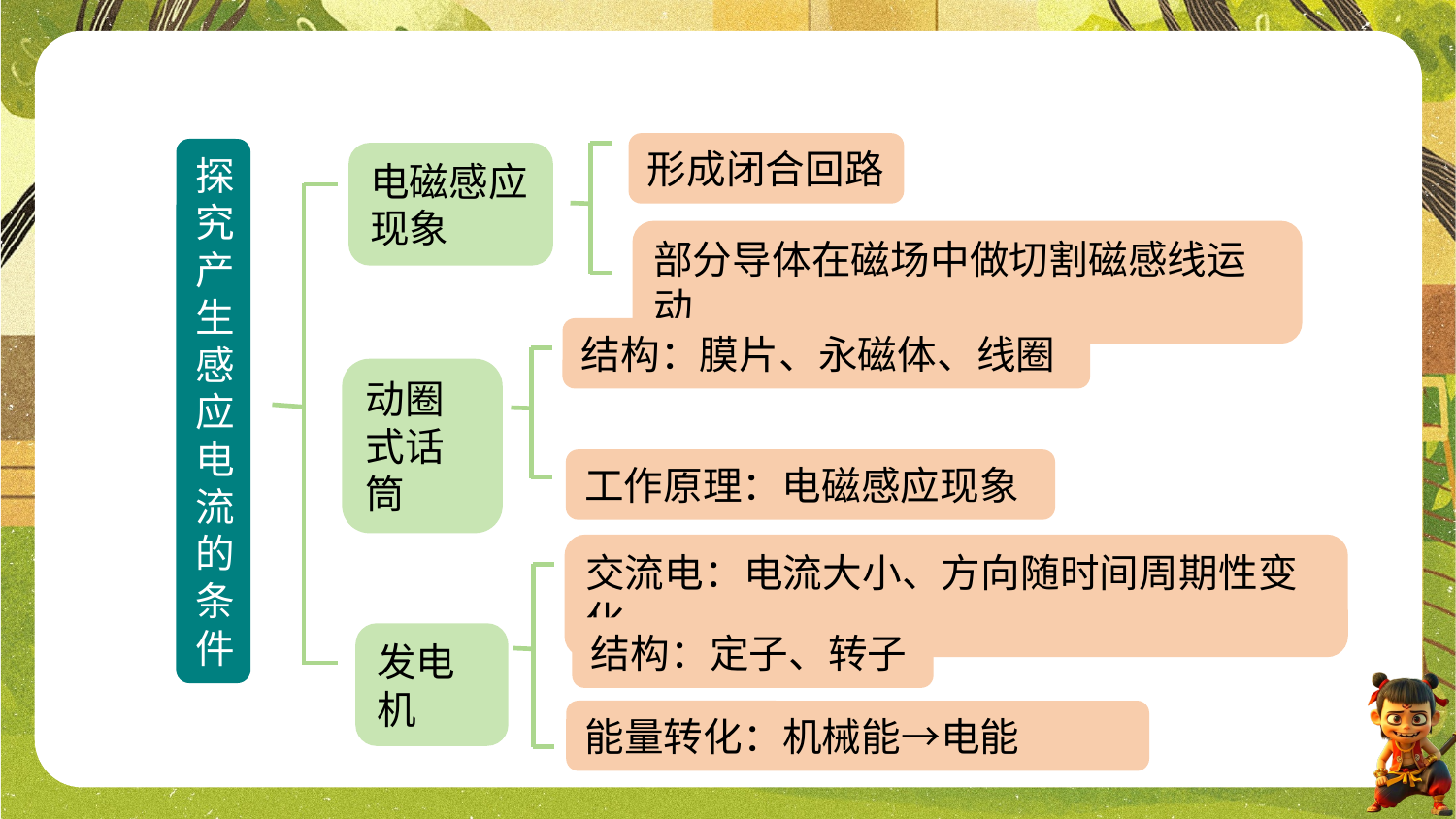

形成闭合回路
探究产生感应电流的条件
电磁感应现象
部分导体在磁场中做切割磁感线运动
结构：膜片、永磁体、线圈
动圈式话筒
工作原理：电磁感应现象
交流电：电流大小、方向随时间周期性变化
结构：定子、转子
发电机
能量转化：机械能→电能